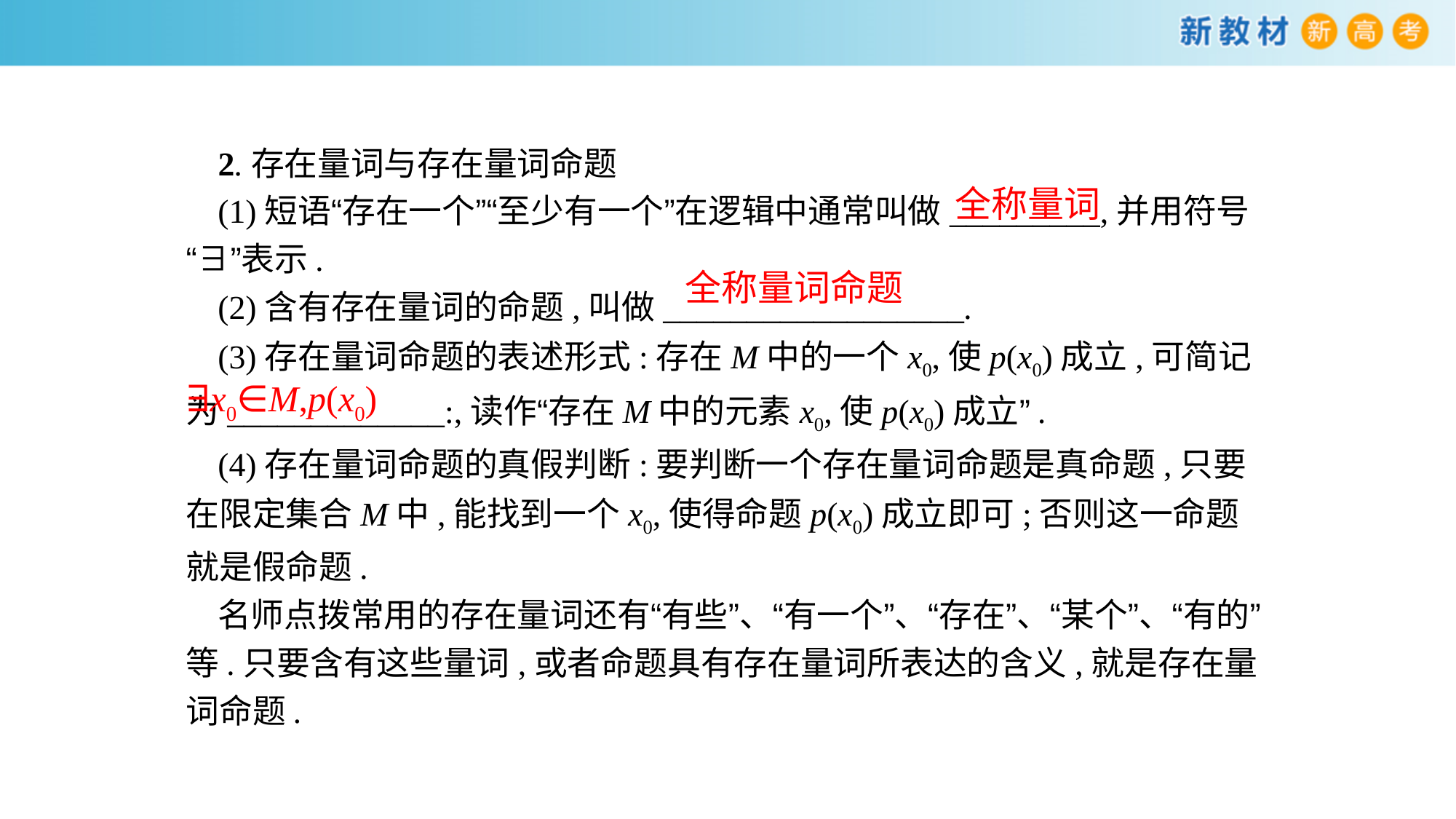

2.存在量词与存在量词命题
(1)短语“存在一个”“至少有一个”在逻辑中通常叫做_________,并用符号“∃”表示.
(2)含有存在量词的命题,叫做__________________.
(3)存在量词命题的表述形式:存在M中的一个x0,使p(x0)成立,可简记为_____________:,读作“存在M中的元素x0,使p(x0)成立”.
(4)存在量词命题的真假判断:要判断一个存在量词命题是真命题,只要在限定集合M中,能找到一个x0,使得命题p(x0)成立即可;否则这一命题就是假命题.
名师点拨常用的存在量词还有“有些”、“有一个”、“存在”、“某个”、“有的”等.只要含有这些量词,或者命题具有存在量词所表达的含义,就是存在量词命题.
全称量词
全称量词命题
∃x0∈M,p(x0)